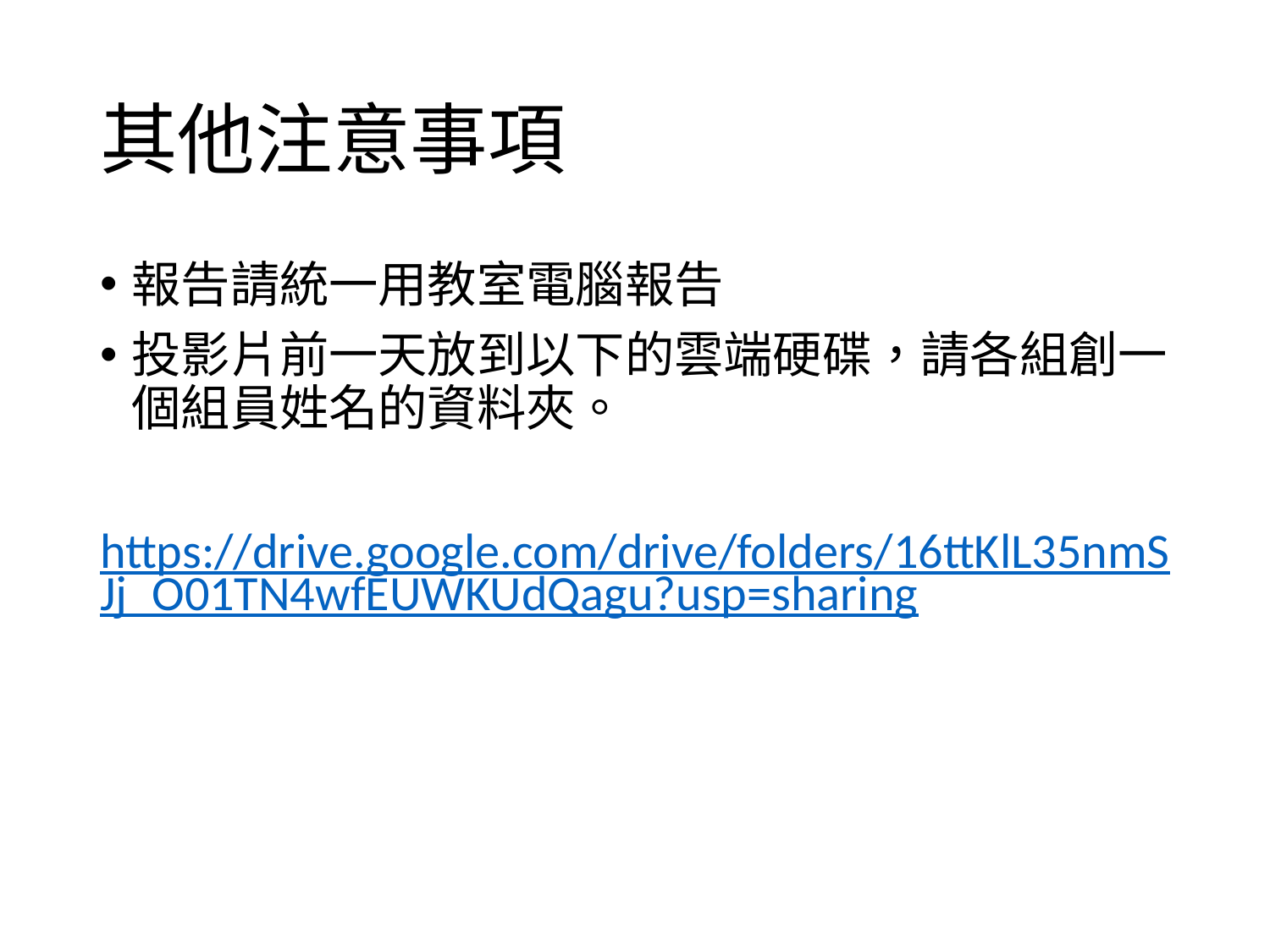

# 其他注意事項
報告請統一用教室電腦報告
投影片前一天放到以下的雲端硬碟，請各組創一個組員姓名的資料夾。

https://drive.google.com/drive/folders/16ttKlL35nmSJj_O01TN4wfEUWKUdQagu?usp=sharing